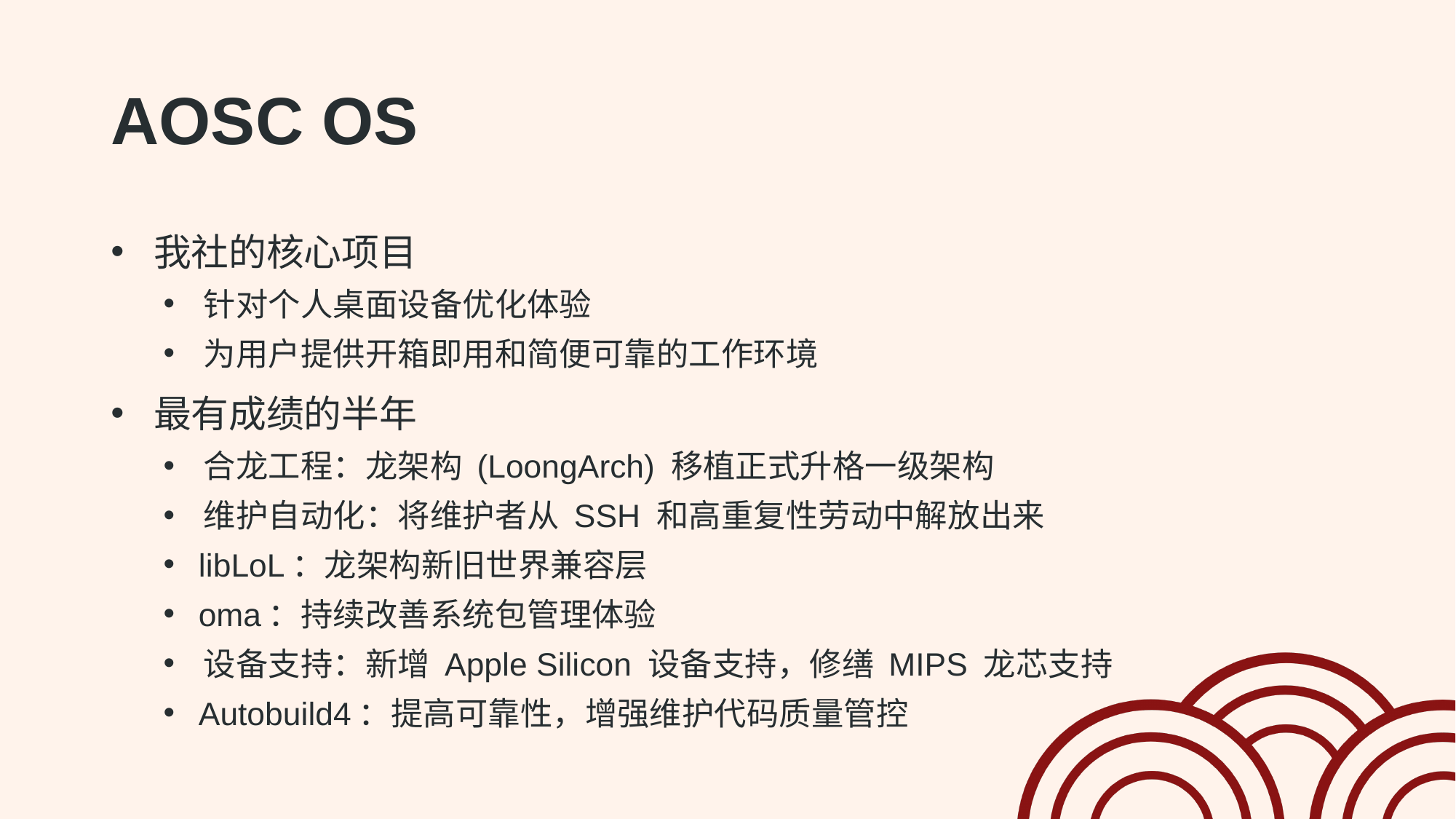

# AOSC OS
 我社的核心项目
 针对个人桌面设备优化体验
 为用户提供开箱即用和简便可靠的工作环境
 最有成绩的半年
 合龙工程：龙架构 (LoongArch) 移植正式升格一级架构
 维护自动化：将维护者从 SSH 和高重复性劳动中解放出来
 libLoL：龙架构新旧世界兼容层
 oma：持续改善系统包管理体验
 设备支持：新增 Apple Silicon 设备支持，修缮 MIPS 龙芯支持
 Autobuild4：提高可靠性，增强维护代码质量管控